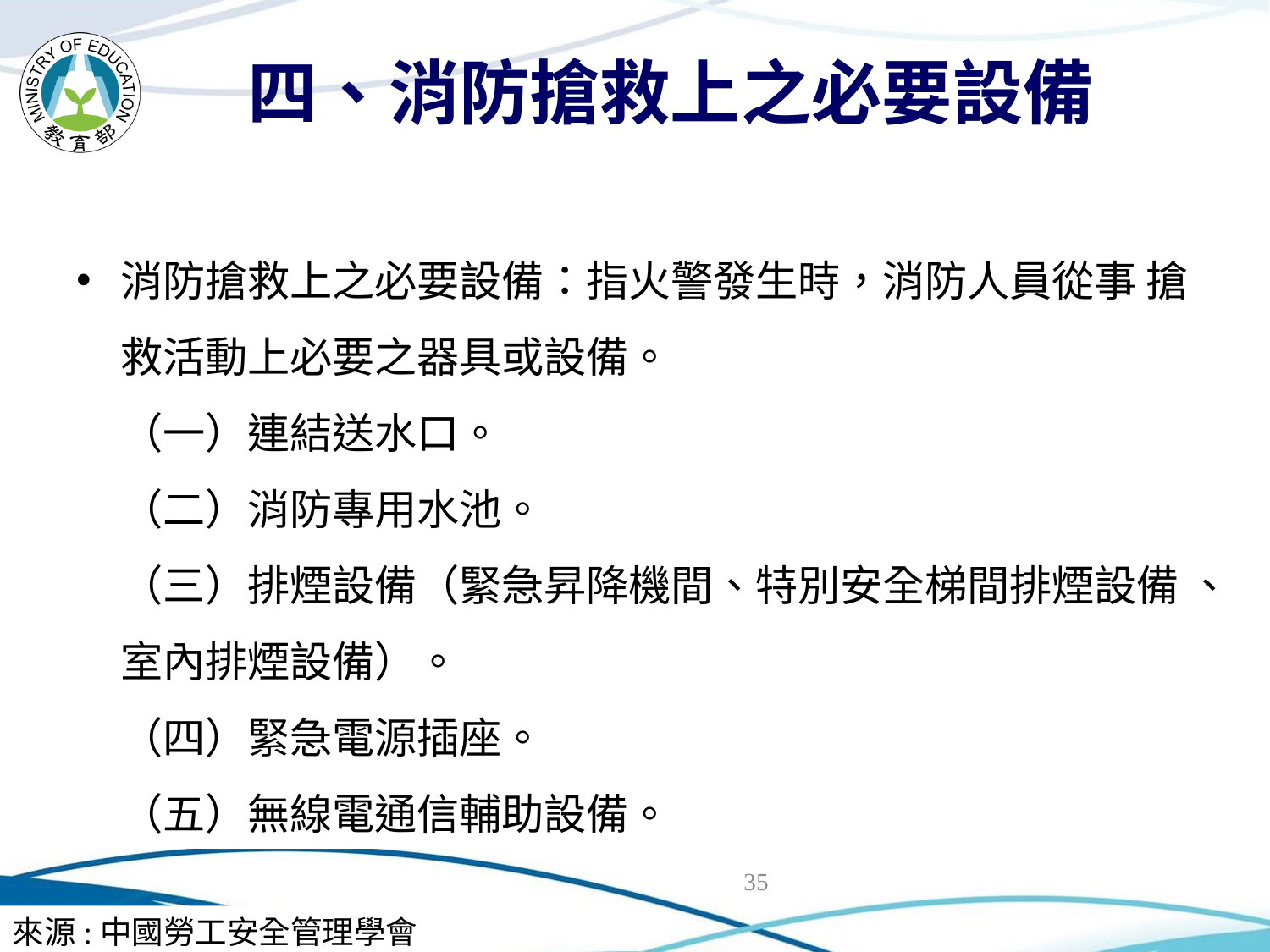

# 四、消防搶救上之必要設備
消防搶救上之必要設備：指火警發生時，消防人員從事 搶救活動上必要之器具或設備。
（一）連結送水口。
（二）消防專用水池。
（三）排煙設備（緊急昇降機間、特別安全梯間排煙設備 、室內排煙設備）。
（四）緊急電源插座。
（五）無線電通信輔助設備。
35
來源:中國勞工安全管理學會